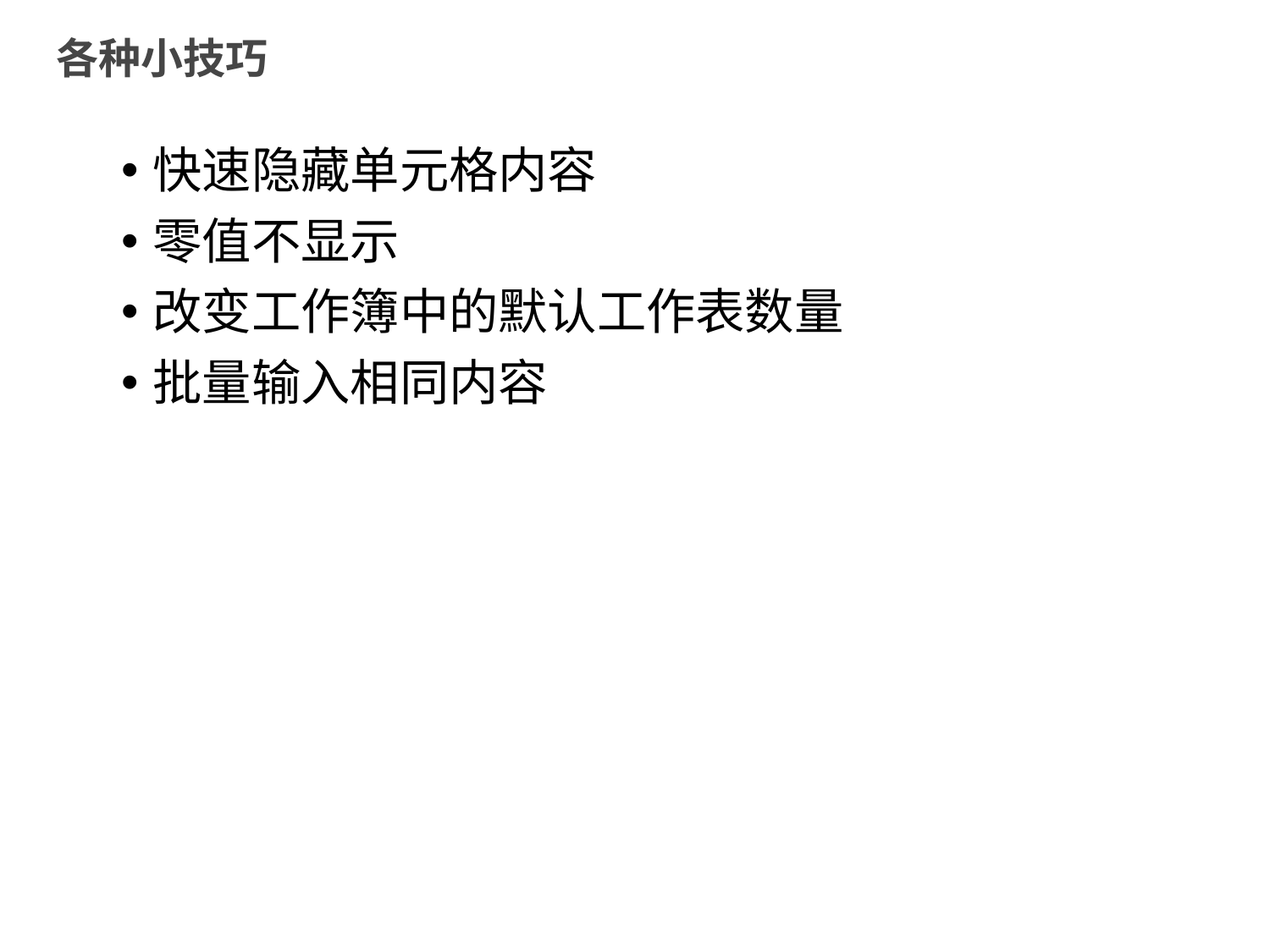

# 各种小技巧
快速隐藏单元格内容
零值不显示
改变工作簿中的默认工作表数量
批量输入相同内容